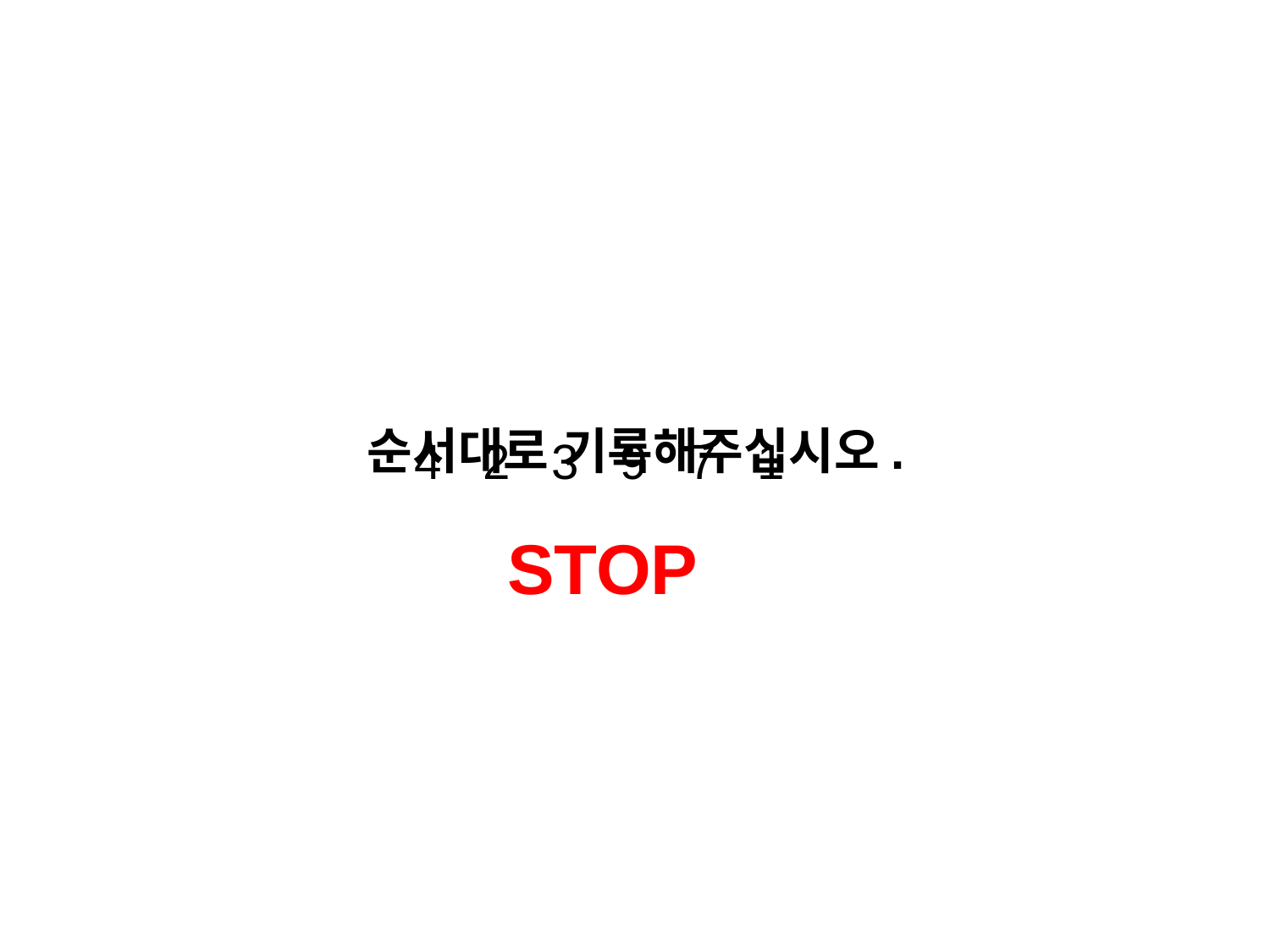

순서대로 기록해주십시오.
4   2   3   9   7   1
STOP